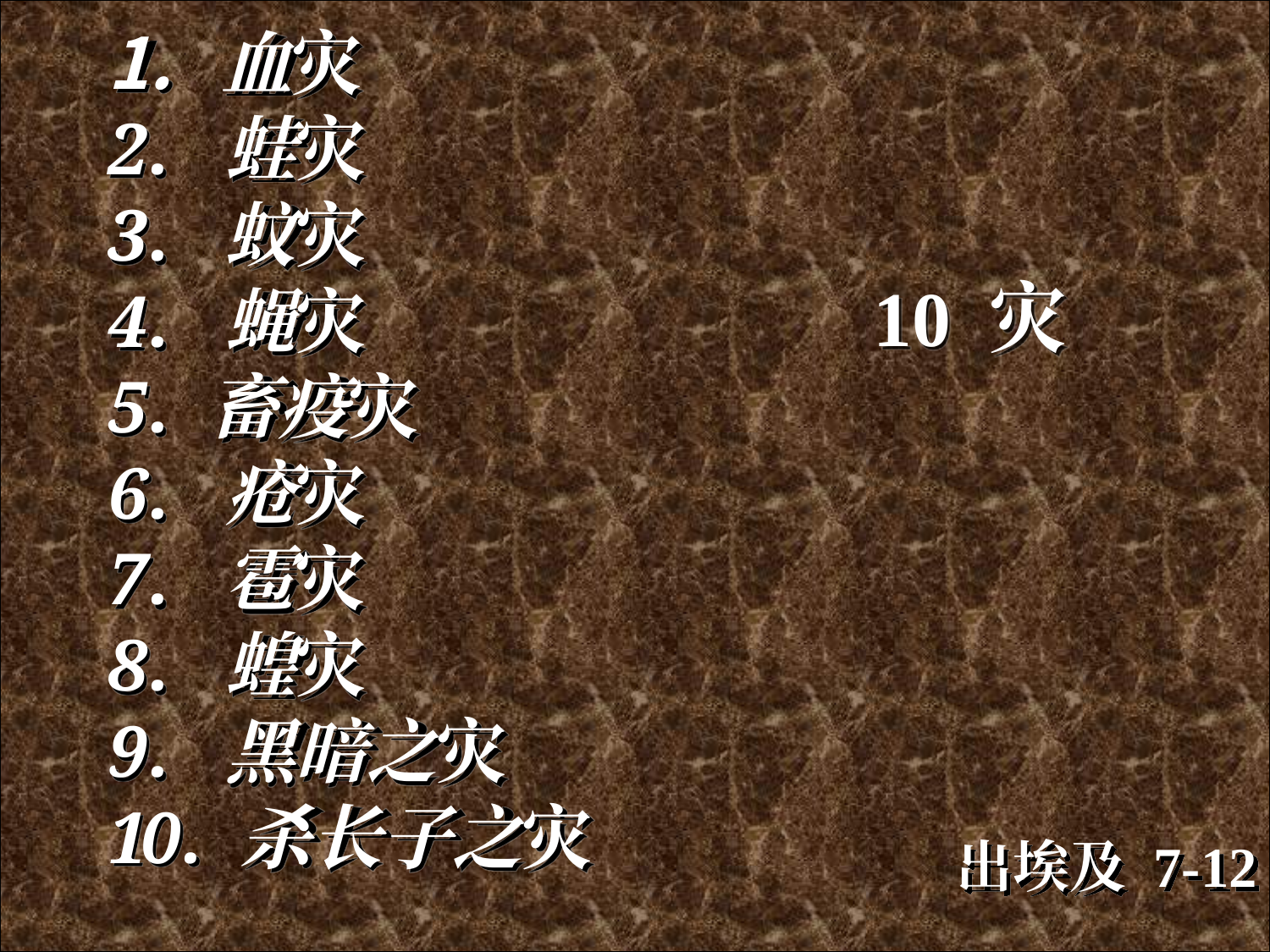

血灾
  蛙灾
  蚊灾
  蝇灾
 畜疫灾
  疮灾
  雹灾
  蝗灾
  黑暗之灾
 杀长子之灾
10 灾
出埃及 7-12